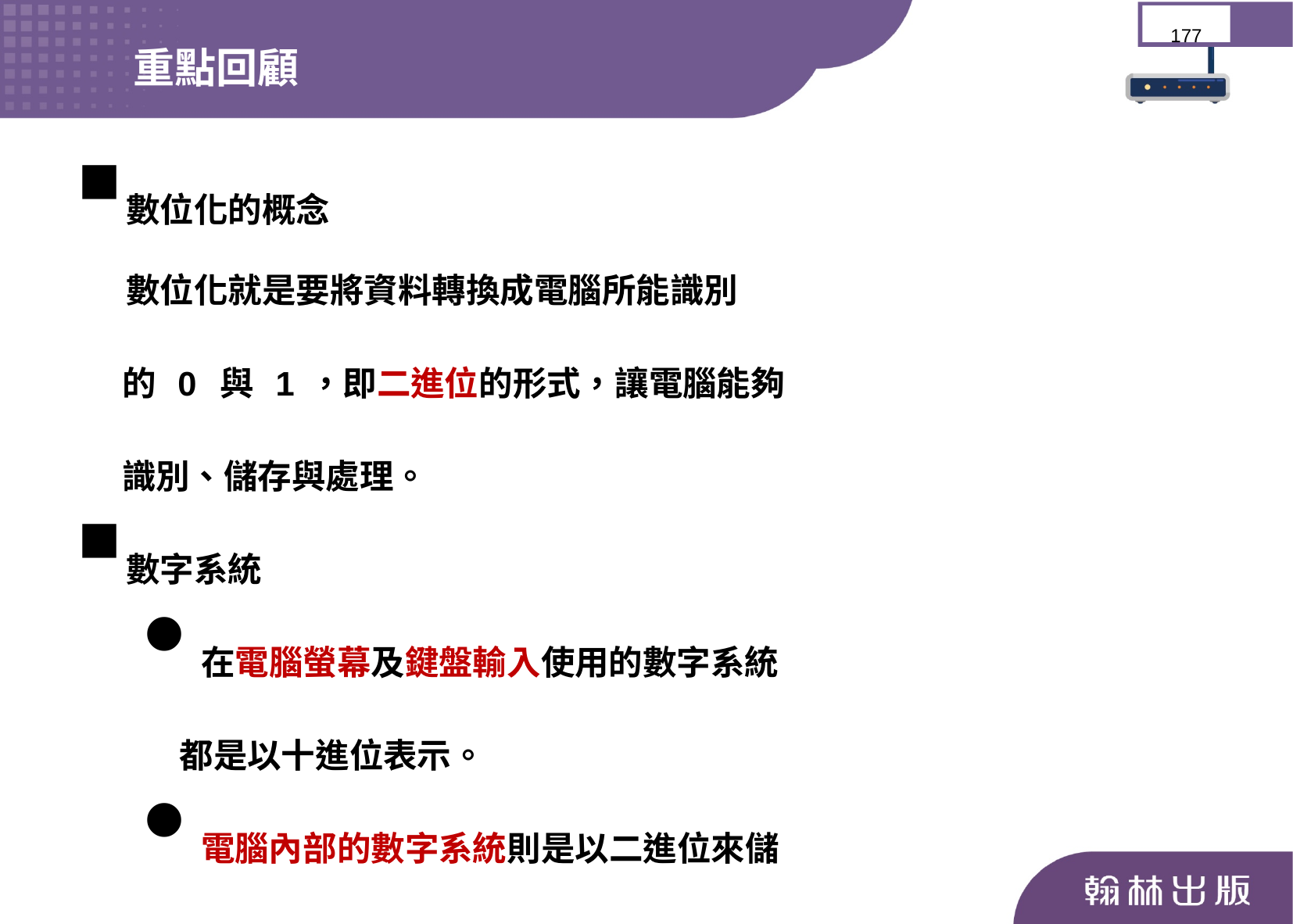

重點回顧

177
數位化的概念
數位化就是要將資料轉換成電腦所能識別
    的 0 與 1，即二進位的形式，讓電腦能夠
    識別、儲存與處理。
數字系統
在電腦螢幕及鍵盤輸入使用的數字系統
   都是以十進位表示。
電腦內部的數字系統則是以二進位來儲
   存與處理。